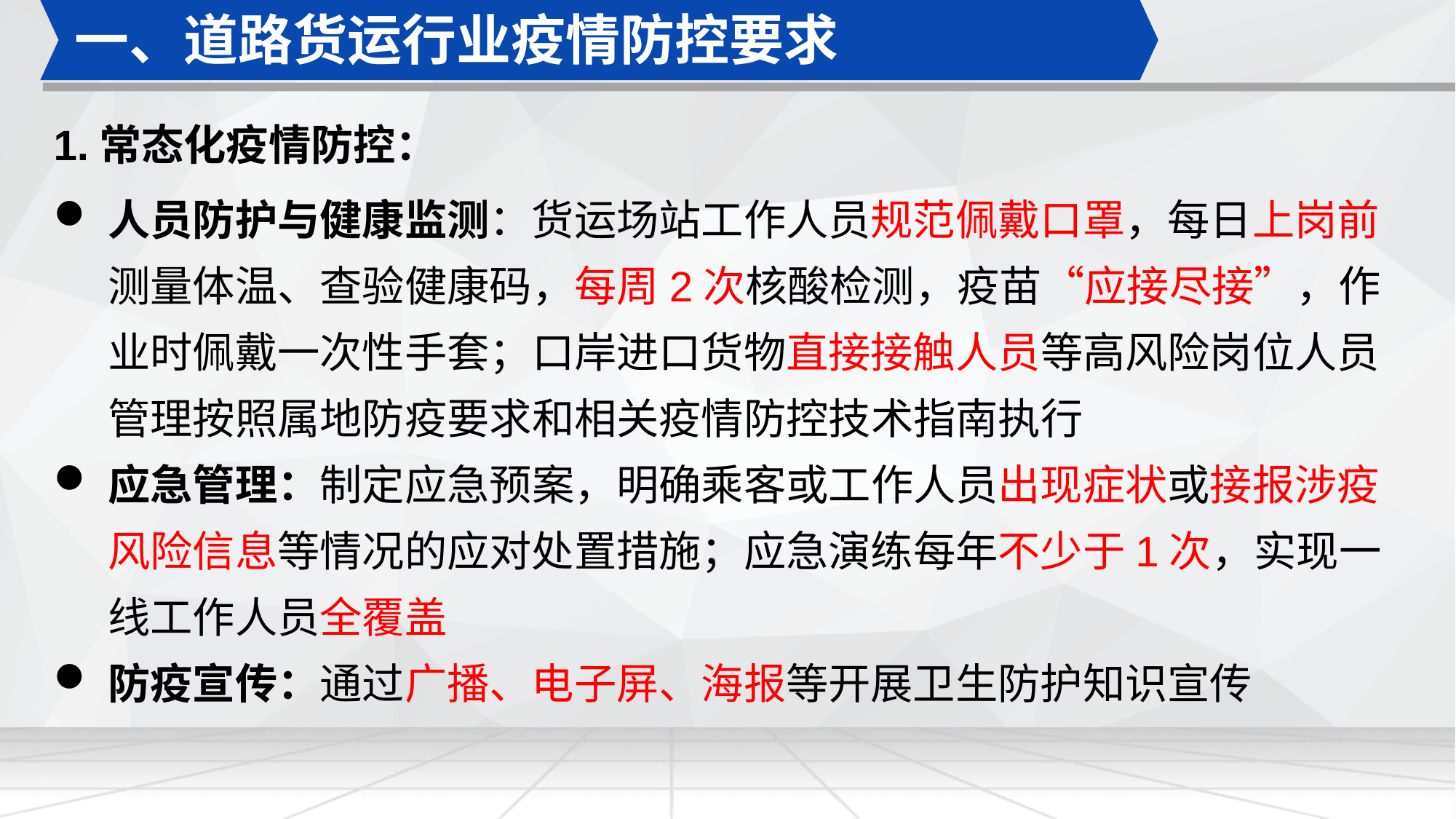

一、道路货运行业疫情防控要求

1.常态化疫情防控：
人员防护与健康监测：货运场站工作人员规范佩戴口罩，每日上岗前测量体温、查验健康码，每周2次核酸检测，疫苗“应接尽接”，作业时佩戴一次性手套；口岸进口货物直接接触人员等高风险岗位人员管理按照属地防疫要求和相关疫情防控技术指南执行
应急管理：制定应急预案，明确乘客或工作人员出现症状或接报涉疫风险信息等情况的应对处置措施；应急演练每年不少于1次，实现一线工作人员全覆盖
防疫宣传：通过广播、电子屏、海报等开展卫生防护知识宣传